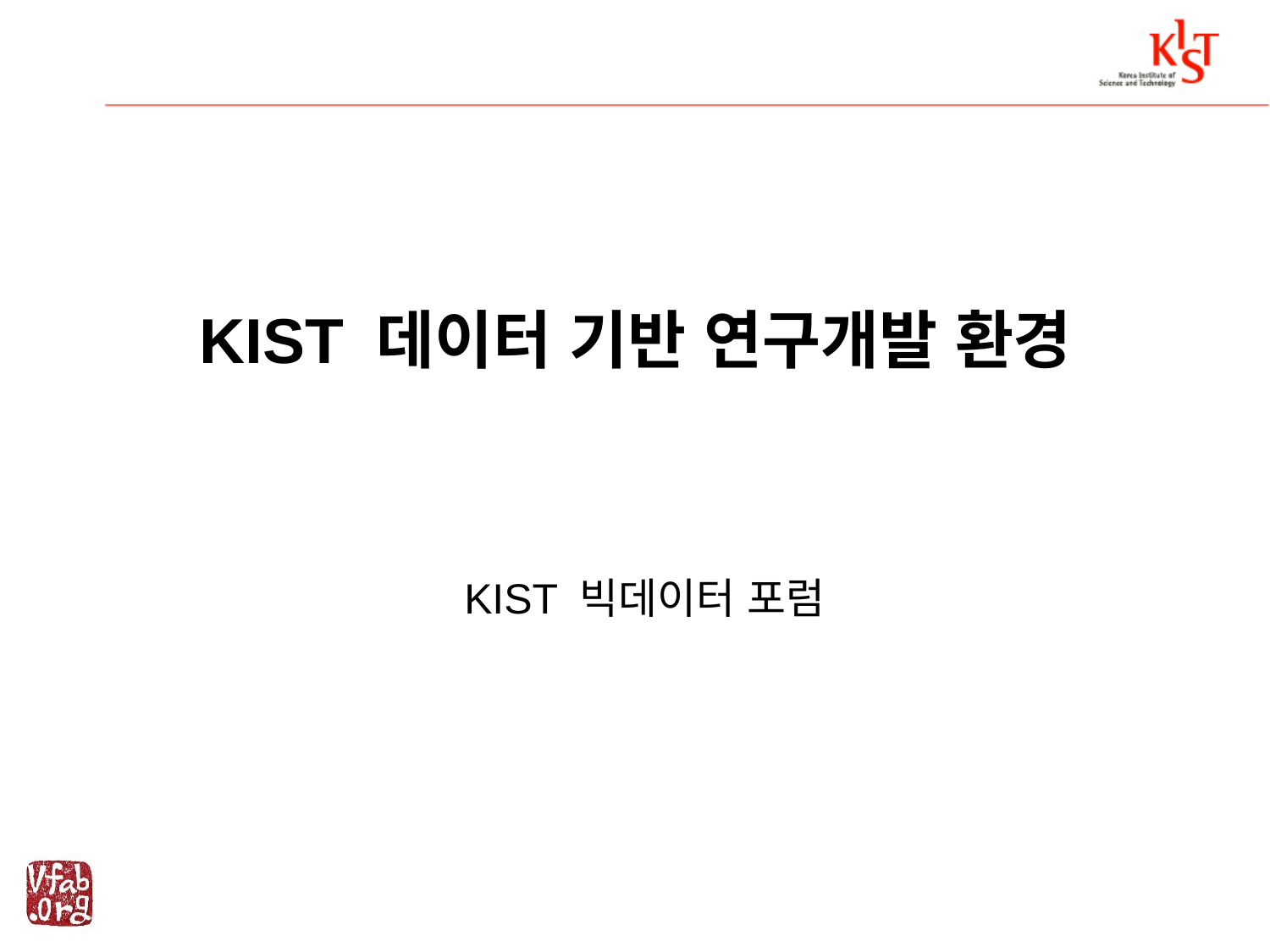

# KIST 데이터 기반 연구개발 환경
KIST 빅데이터 포럼